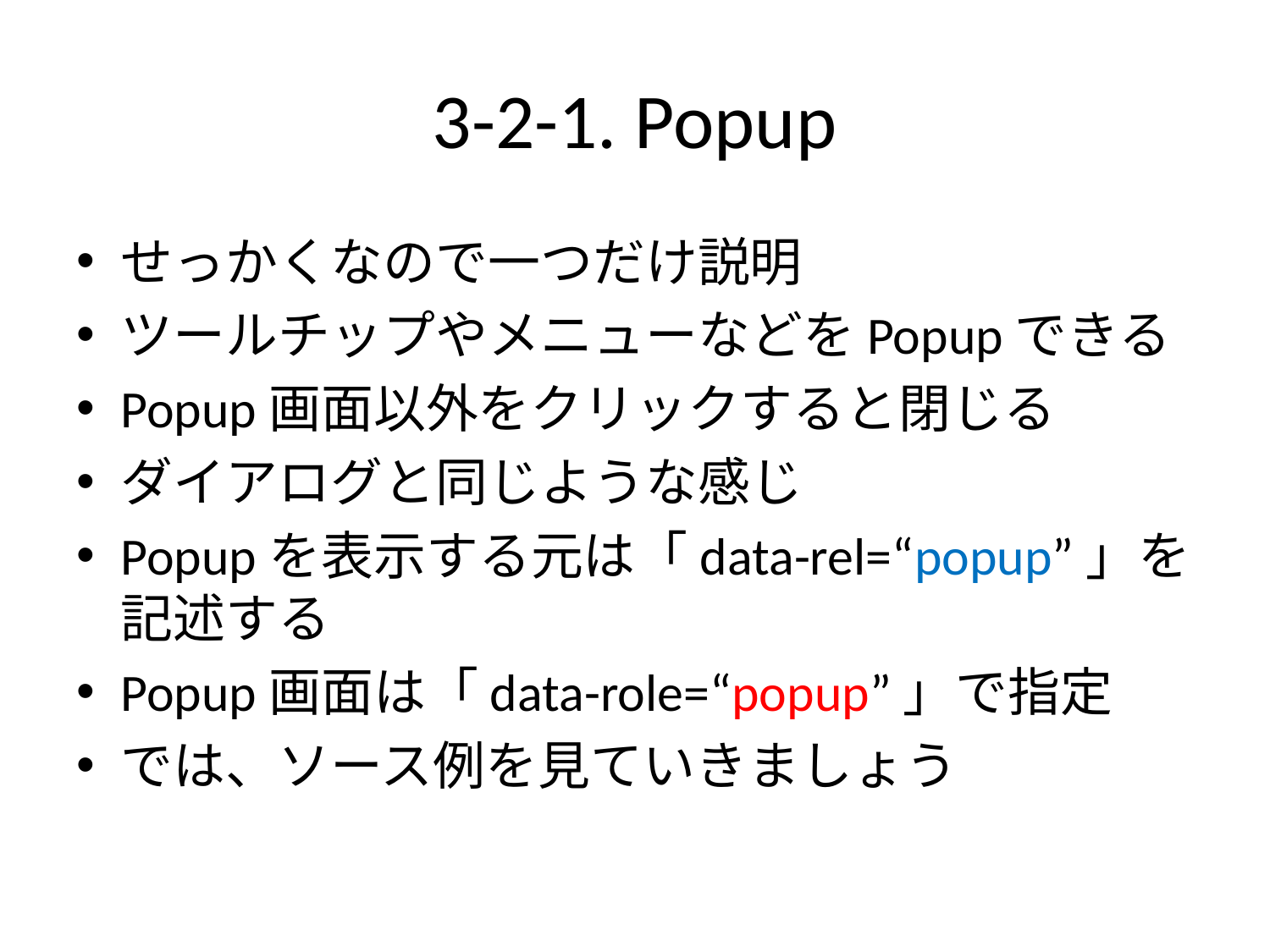

# 3-2-1. Popup
せっかくなので一つだけ説明
ツールチップやメニューなどをPopupできる
Popup画面以外をクリックすると閉じる
ダイアログと同じような感じ
Popupを表示する元は「data-rel=“popup”」を記述する
Popup画面は「data-role=“popup”」で指定
では、ソース例を見ていきましょう